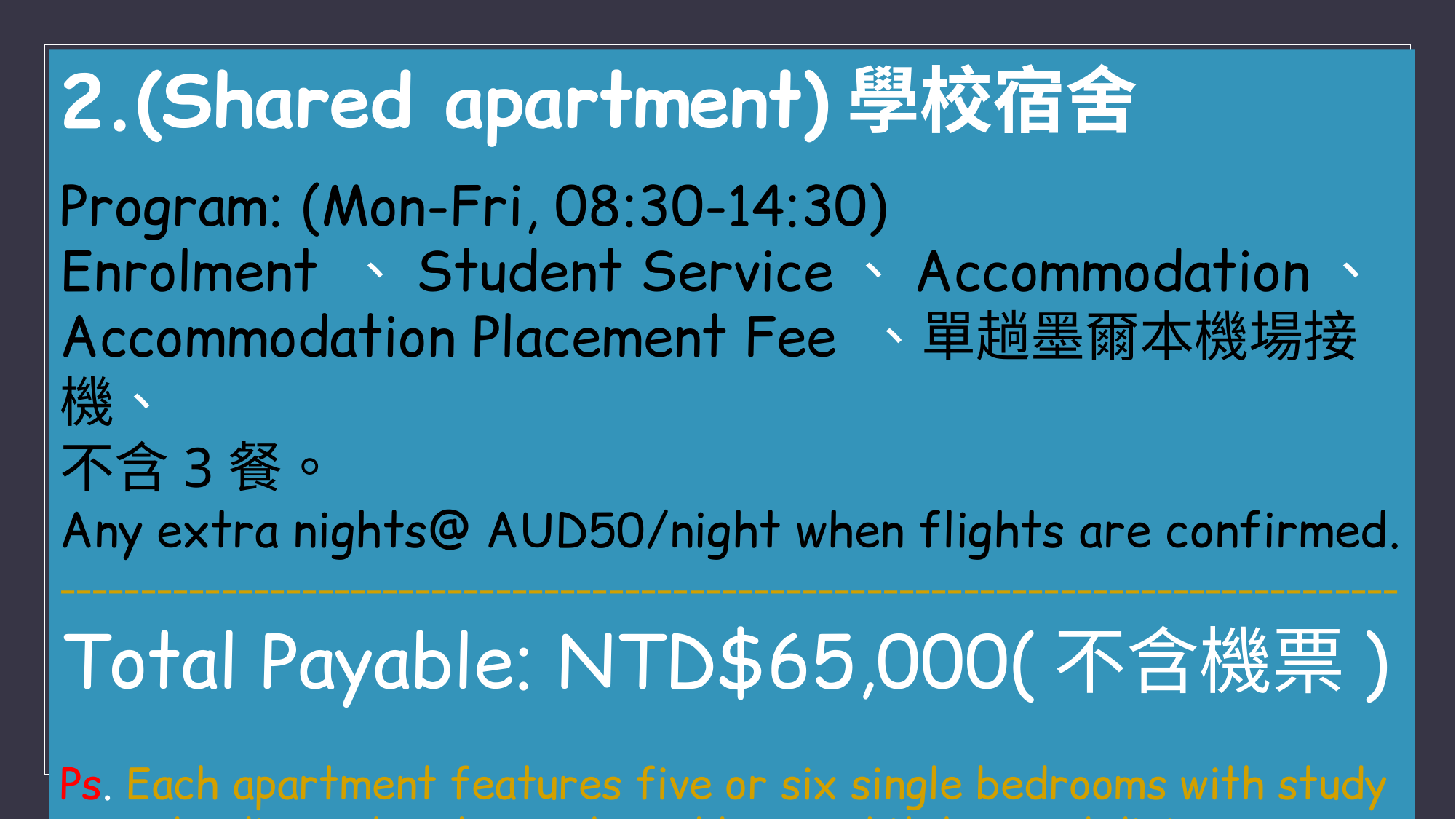

2.(Shared apartment)學校宿舍

Program: (Mon-Fri, 08:30-14:30)
Enrolment 、Student Service、Accommodation、
Accommodation Placement Fee 、單趟墨爾本機場接機、
不含3餐。
Any extra nights@ AUD50/night when flights are confirmed.
-----------------------------------------------------------------------------------
Total Payable: NTD$65,000(不含機票)

Ps. Each apartment features five or six single bedrooms with study area, leading onto a large shared lounge, kitchen and dining